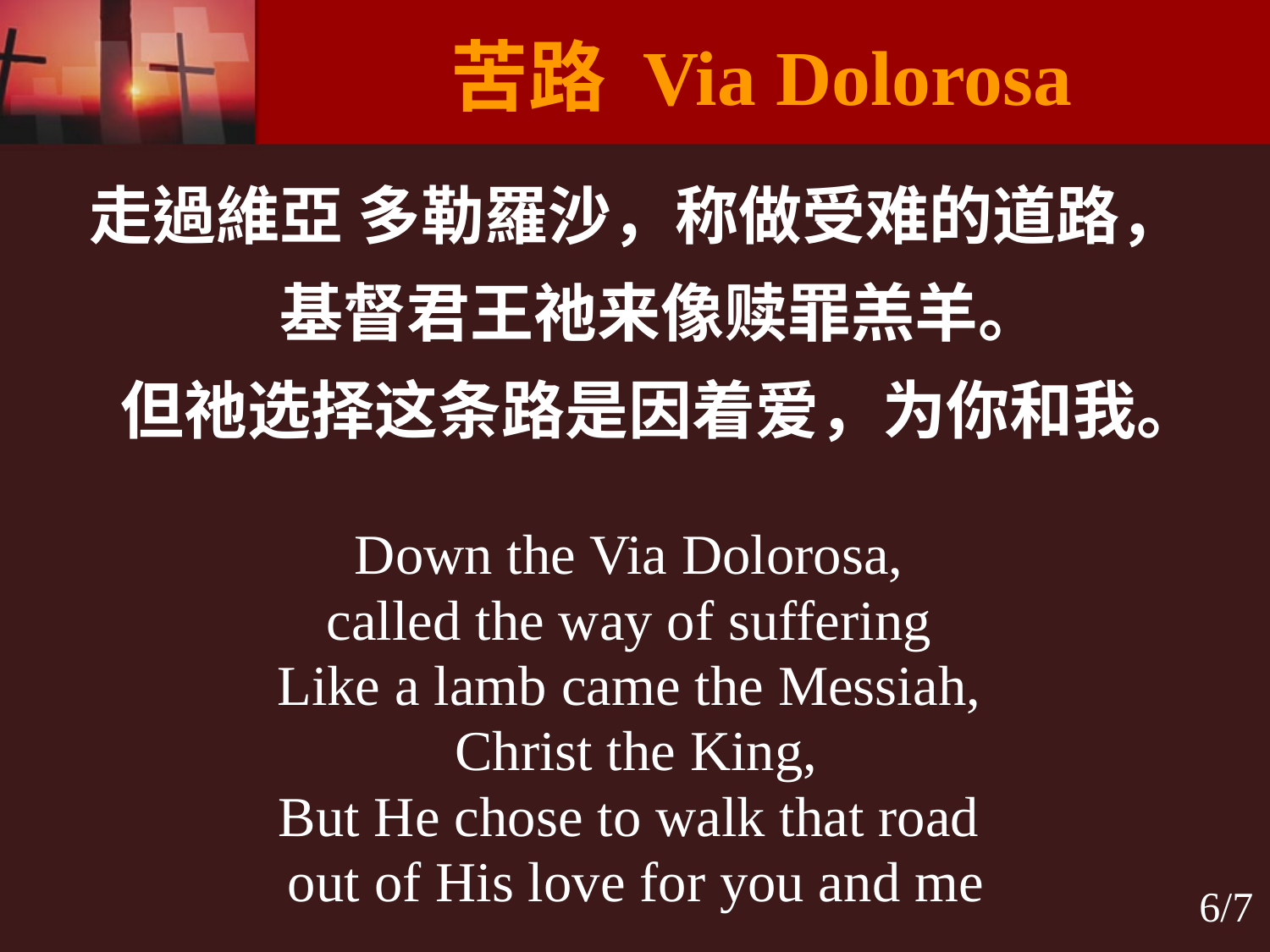

# 苦路 Via Dolorosa
走過維亞 多勒羅沙，称做受难的道路，
基督君王祂来像赎罪羔羊。
但祂选择这条路是因着爱，为你和我。

Down the Via Dolorosa,
called the way of suffering
Like a lamb came the Messiah,
Christ the King,
But He chose to walk that road
out of His love for you and me

6/7